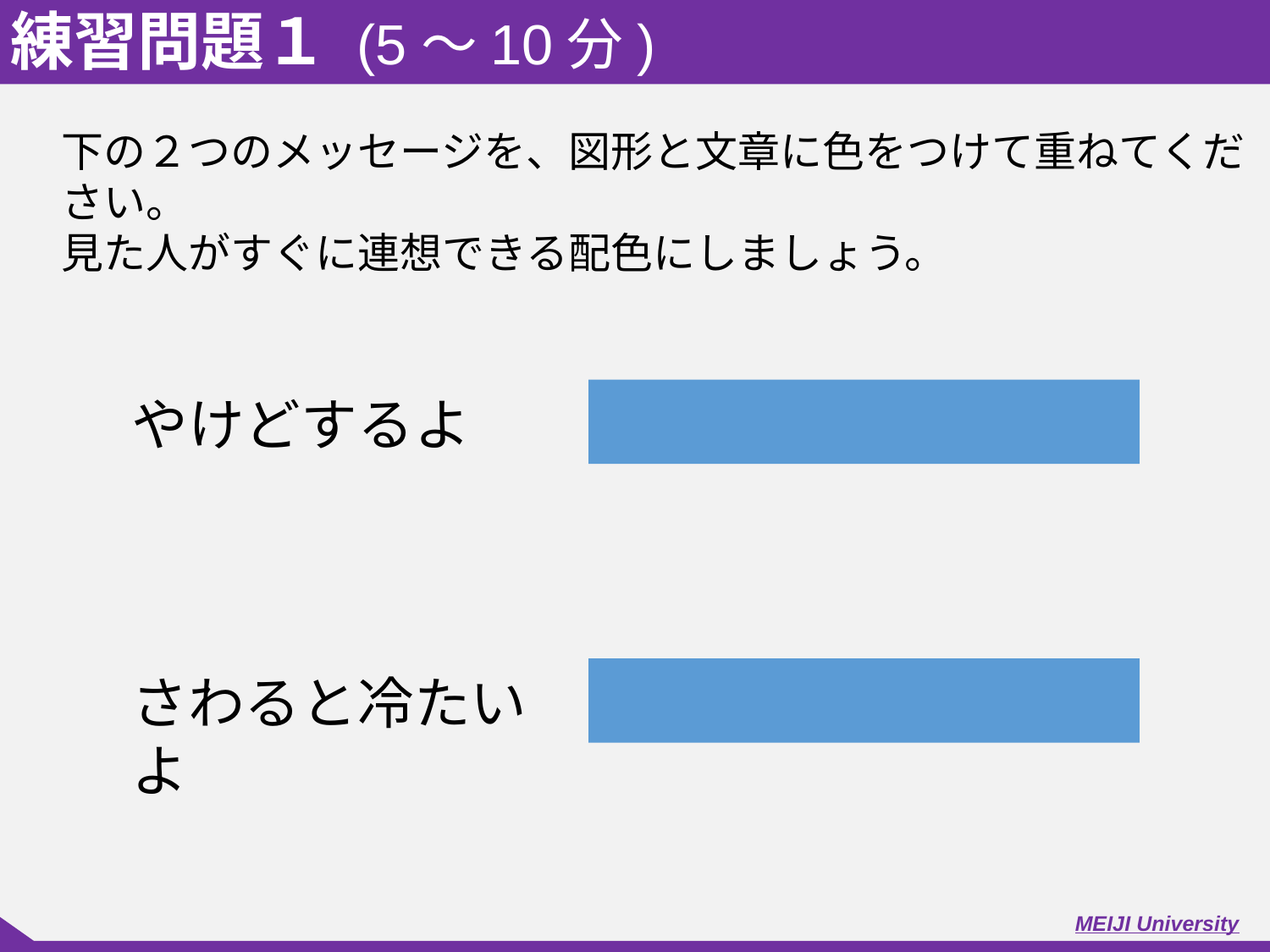

# 練習問題１ (5～10分)
下の２つのメッセージを、図形と文章に色をつけて重ねてください。
見た人がすぐに連想できる配色にしましょう。

やけどするよ

さわると冷たいよ